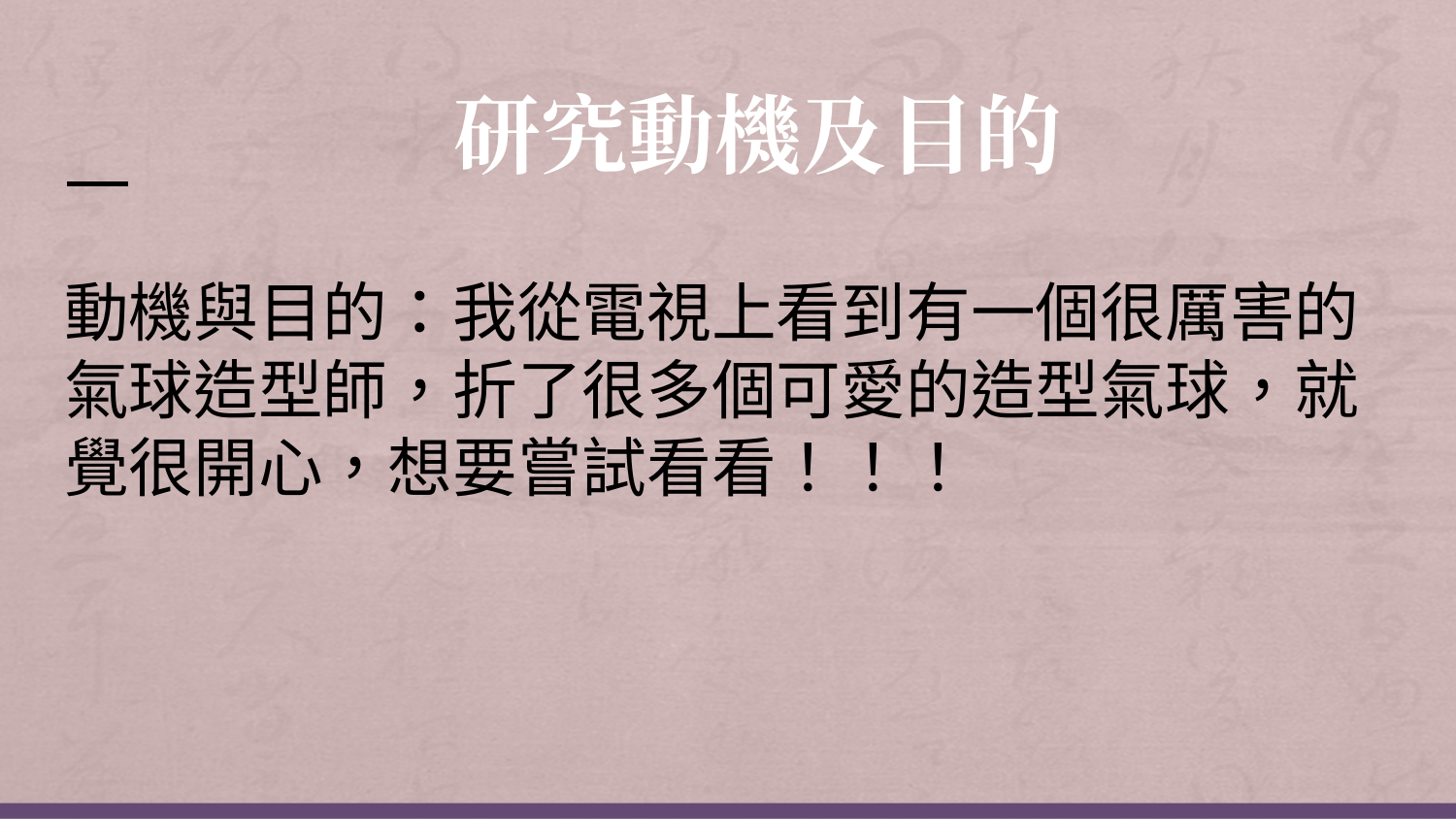

# 研究動機及目的
動機與目的：我從電視上看到有一個很厲害的氣球造型師，折了很多個可愛的造型氣球，就覺很開心，想要嘗試看看！！！